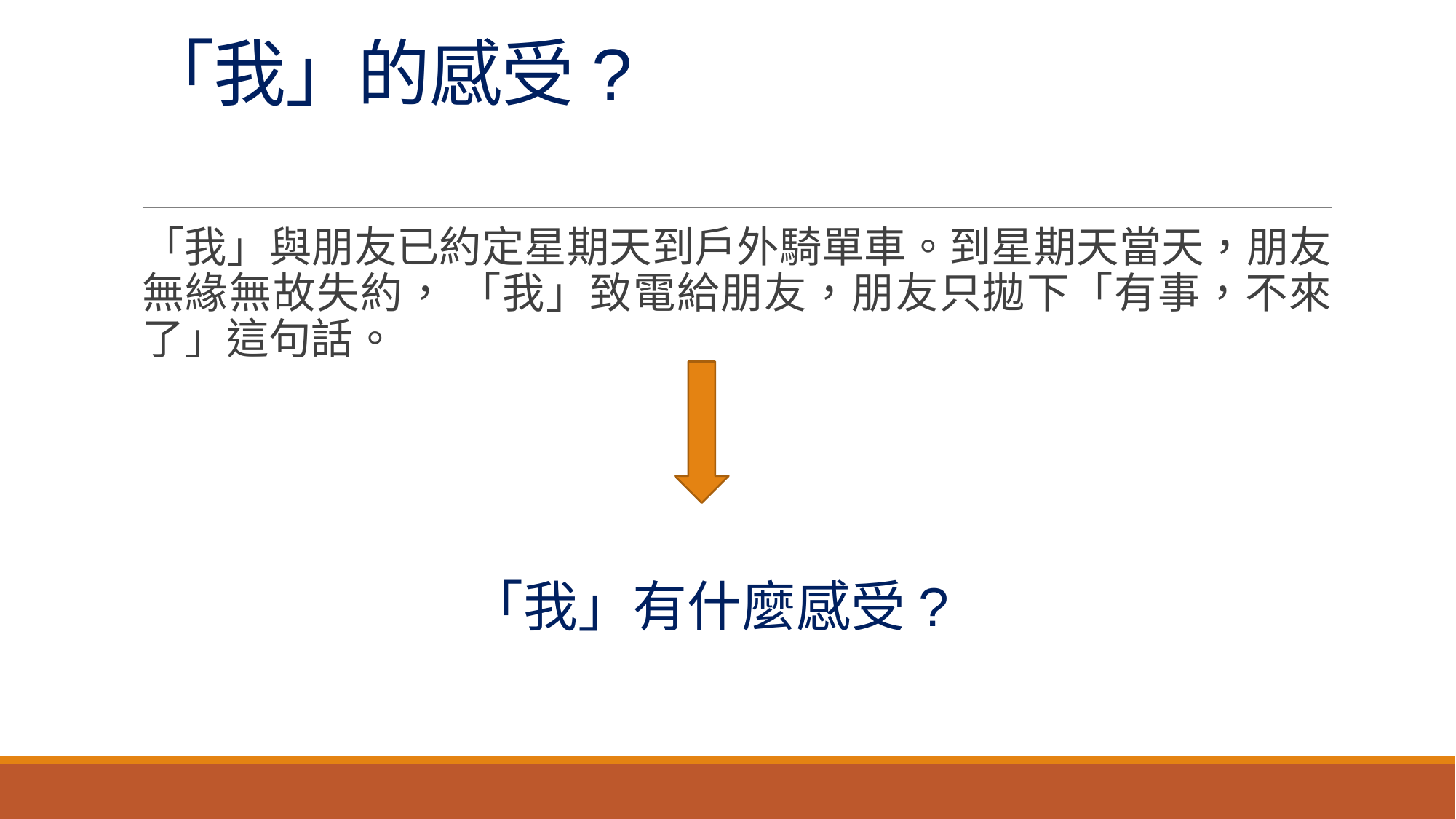

# 「我」的感受?
「我」與朋友已約定星期天到戶外騎單車。到星期天當天，朋友無緣無故失約， 「我」致電給朋友，朋友只拋下「有事，不來了」這句話。

「我」有什麼感受?